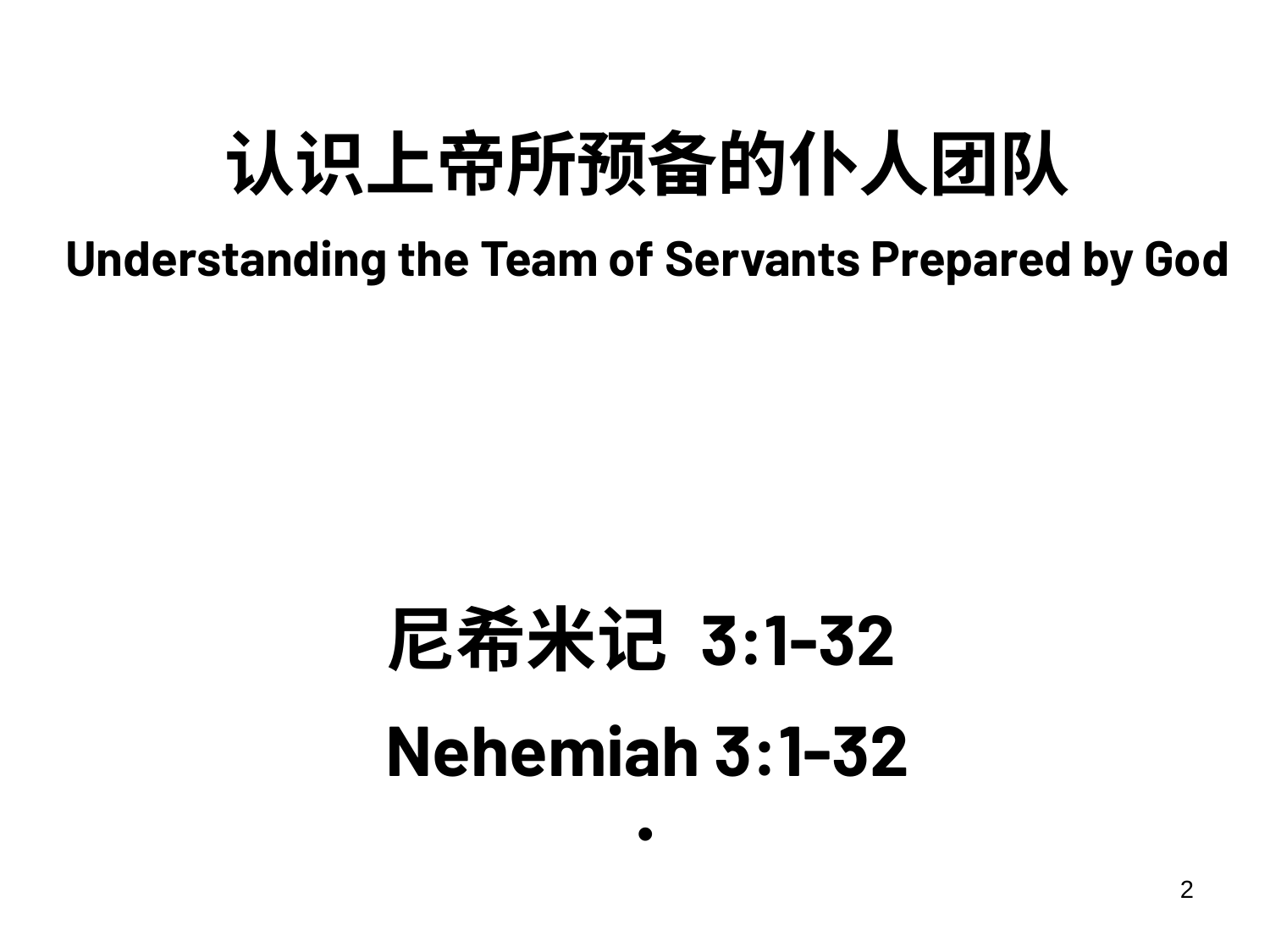

认识上帝所预备的仆人团队
Understanding the Team of Servants Prepared by God

尼希米记 3:1-32
Nehemiah 3:1-32
#
2